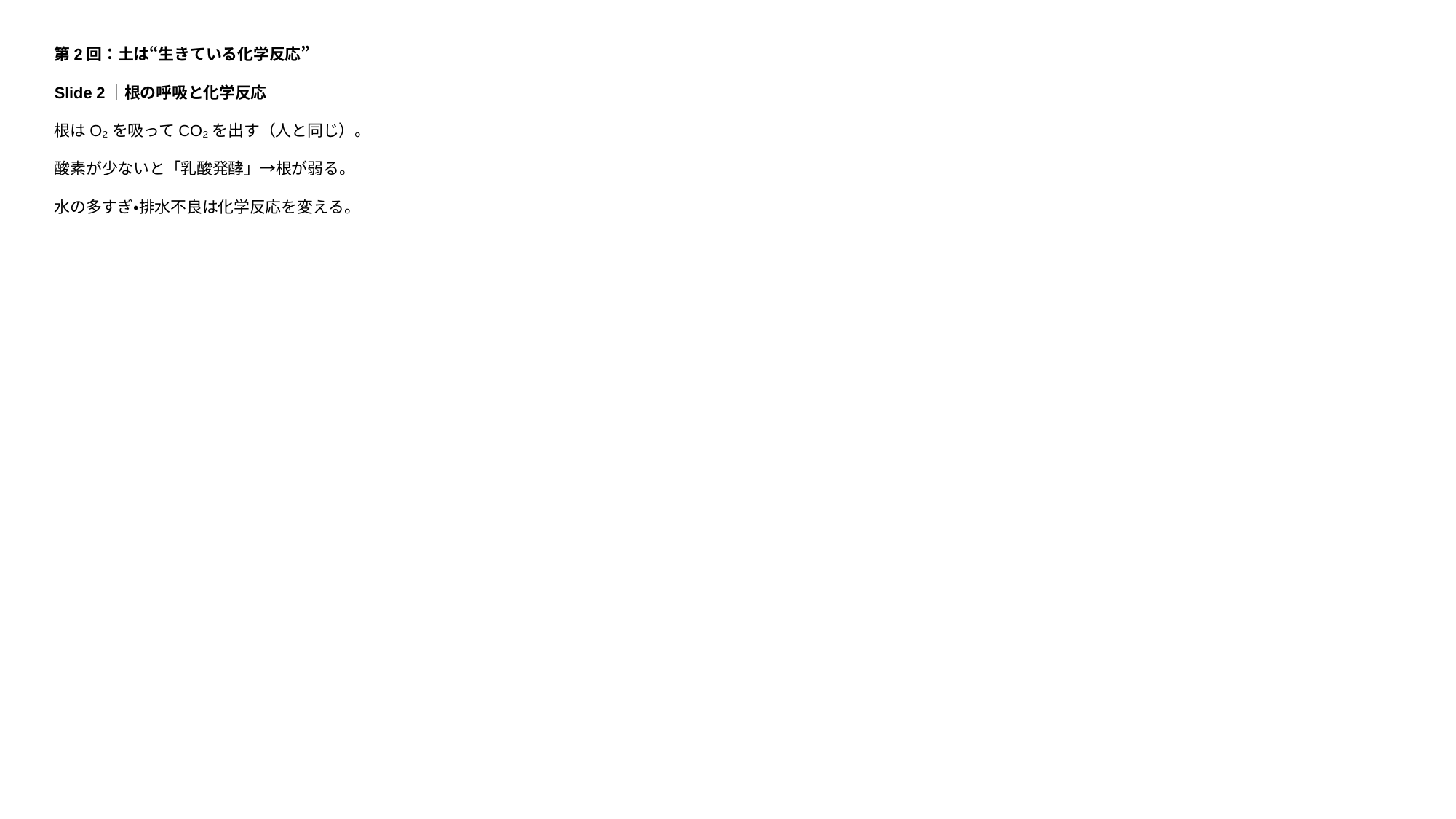

第2回：土は“生きている化学反応”

Slide 2｜根の呼吸と化学反応

根はO₂を吸ってCO₂を出す（人と同じ）。

酸素が少ないと「乳酸発酵」→根が弱る。

水の多すぎ・排水不良は化学反応を変える。